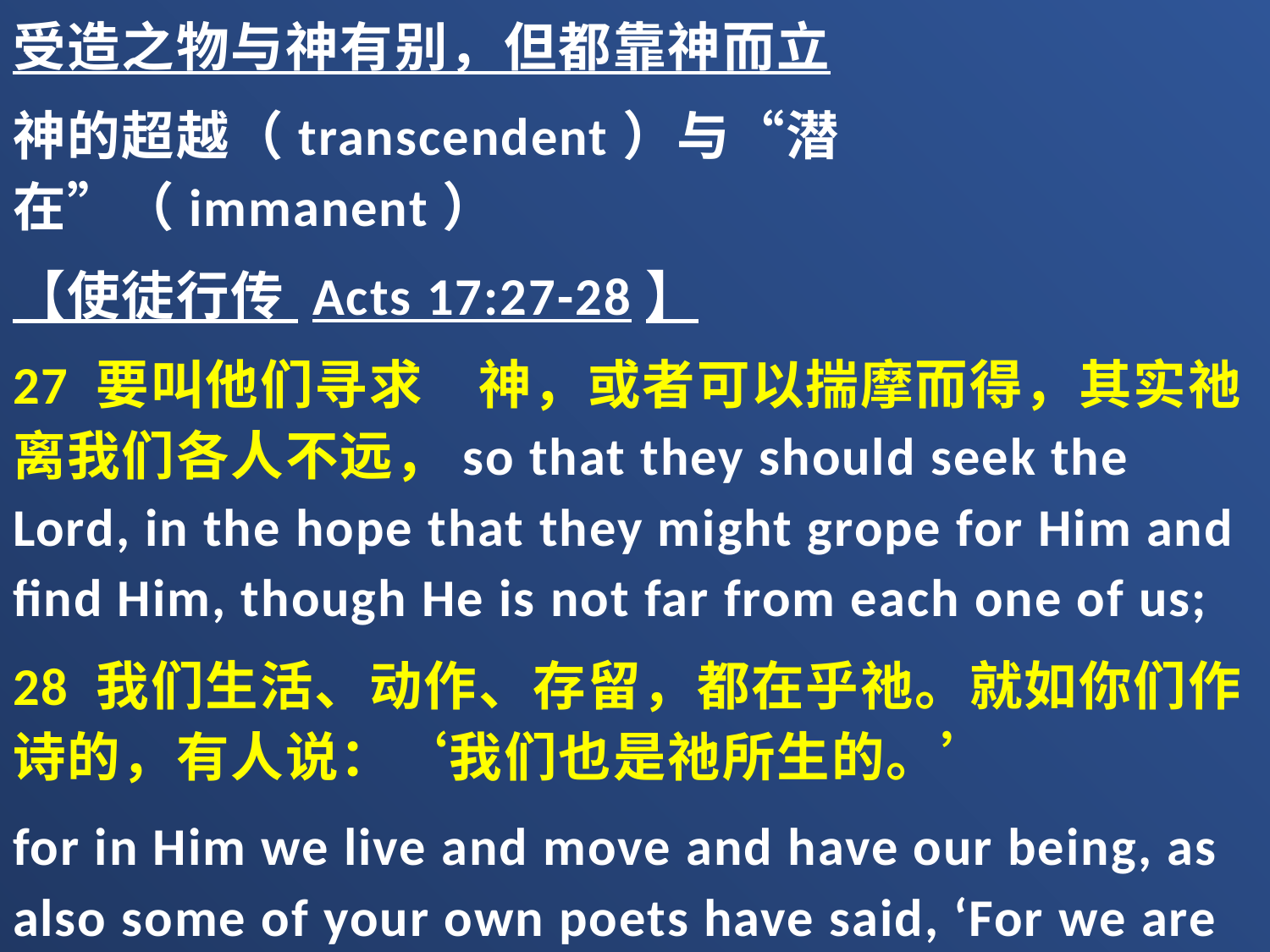

受造之物与神有别，但都靠神而立
神的超越（transcendent）与“潜在”（immanent）
【使徒行传 Acts 17:27-28】
27 要叫他们寻求　神，或者可以揣摩而得，其实祂离我们各人不远，so that they should seek the Lord, in the hope that they might grope for Him and find Him, though He is not far from each one of us;
28 我们生活、动作、存留，都在乎祂。就如你们作诗的，有人说：‘我们也是祂所生的。’
for in Him we live and move and have our being, as also some of your own poets have said, ‘For we are also His offspring.’